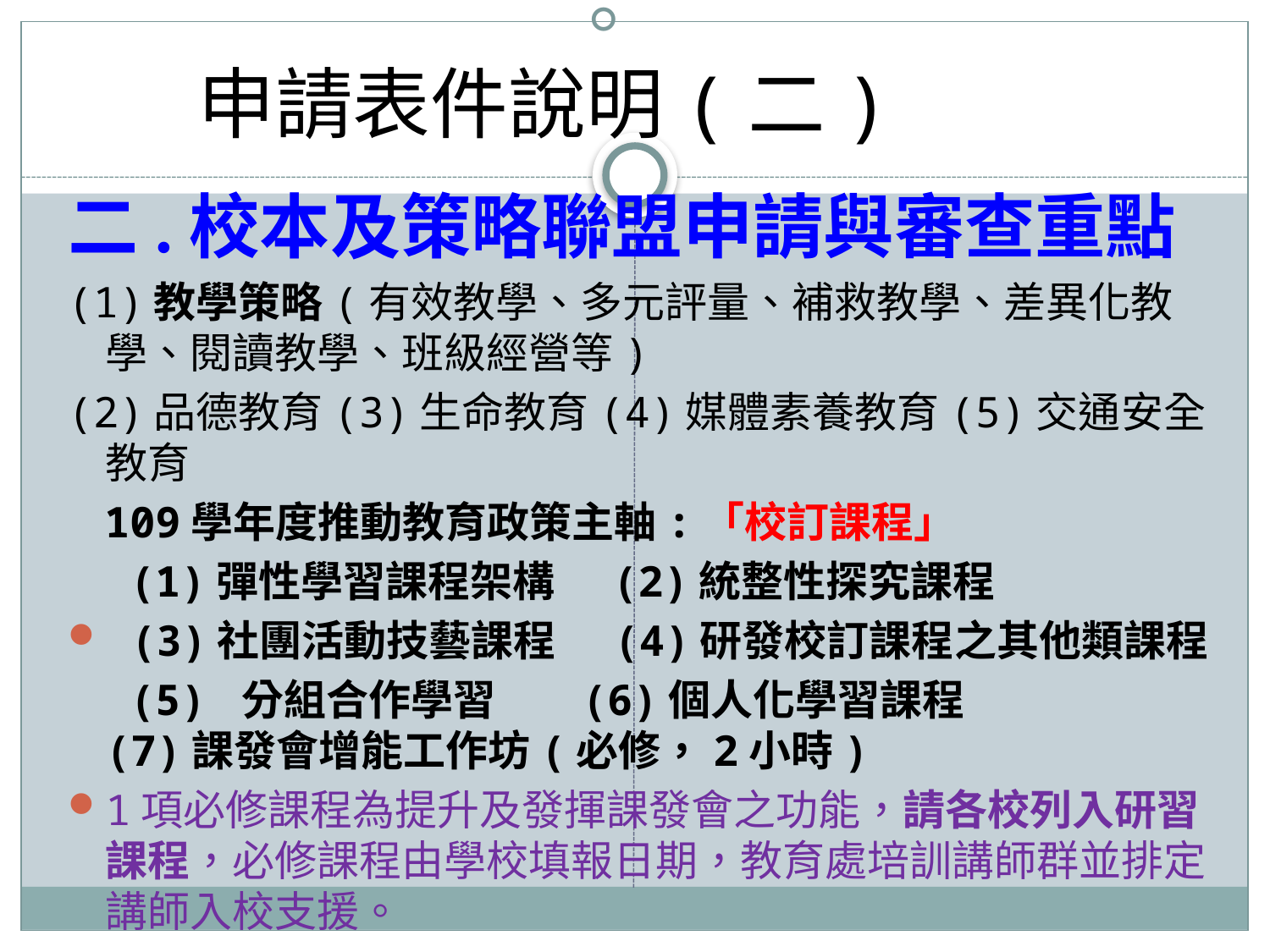

。
# 申請表件說明(二)
二.校本及策略聯盟申請與審查重點
(1)教學策略(有效教學、多元評量、補救教學、差異化教學、閱讀教學、班級經營等)
(2)品德教育(3)生命教育(4)媒體素養教育(5)交通安全教育
109學年度推動教育政策主軸:「校訂課程」
 (1)彈性學習課程架構     (2)統整性探究課程
 (3)社團活動技藝課程     (4)研發校訂課程之其他類課程
 (5) 分組合作學習        (6)個人化學習課程                         (7)課發會增能工作坊(必修，2小時)
1項必修課程為提升及發揮課發會之功能，請各校列入研習課程，必修課程由學校填報日期，教育處培訓講師群並排定講師入校支援。